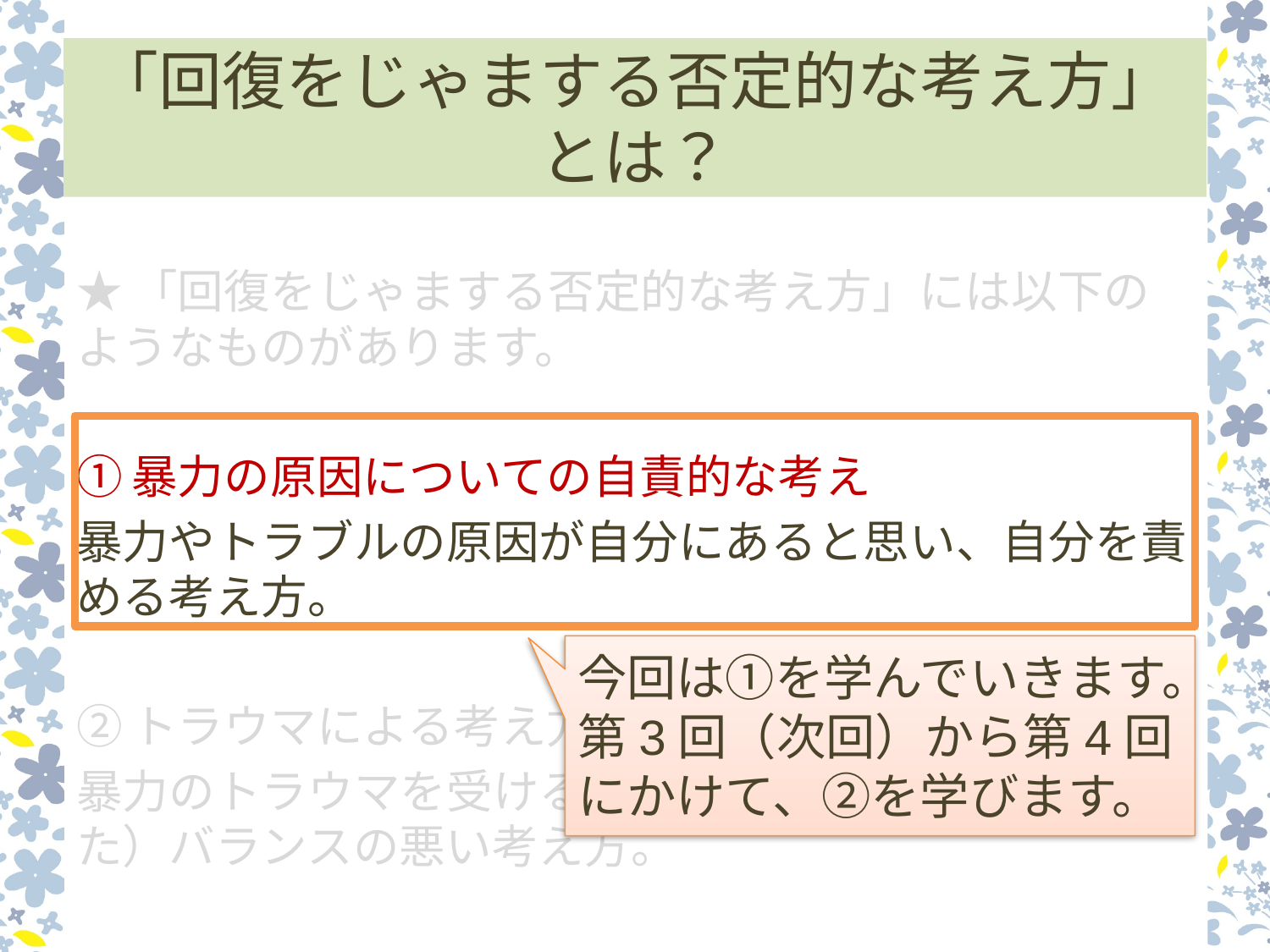

# 「回復をじゃまする否定的な考え方」とは？
★「回復をじゃまする否定的な考え方」には以下のようなものがあります。

①暴力の原因についての自責的な考え
暴力やトラブルの原因が自分にあると思い、自分を責める考え方。

②トラウマによる考え方のクセの変化
暴力のトラウマを受けることにより生じた（強められた）バランスの悪い考え方。

今回は①を学んでいきます。
第3回（次回）から第4回にかけて、②を学びます。